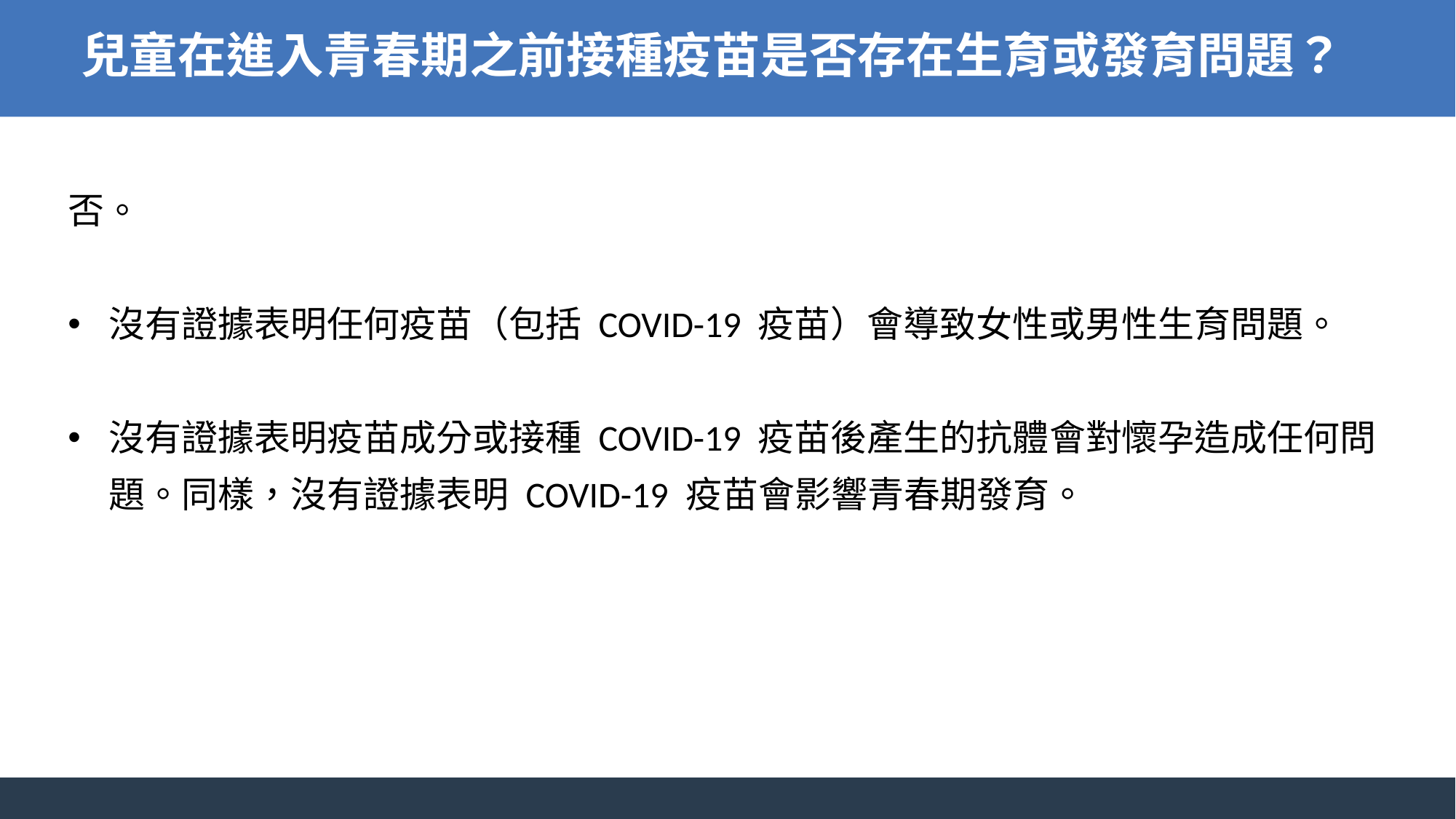

兒童在進入青春期之前接種疫苗是否存在生育或發育問題？
否。

沒有證據表明任何疫苗（包括 COVID-19 疫苗）會導致女性或男性生育問題。

沒有證據表明疫苗成分或接種 COVID-19 疫苗後產生的抗體會對懷孕造成任何問題。同樣，沒有證據表明 COVID-19 疫苗會影響青春期發育。